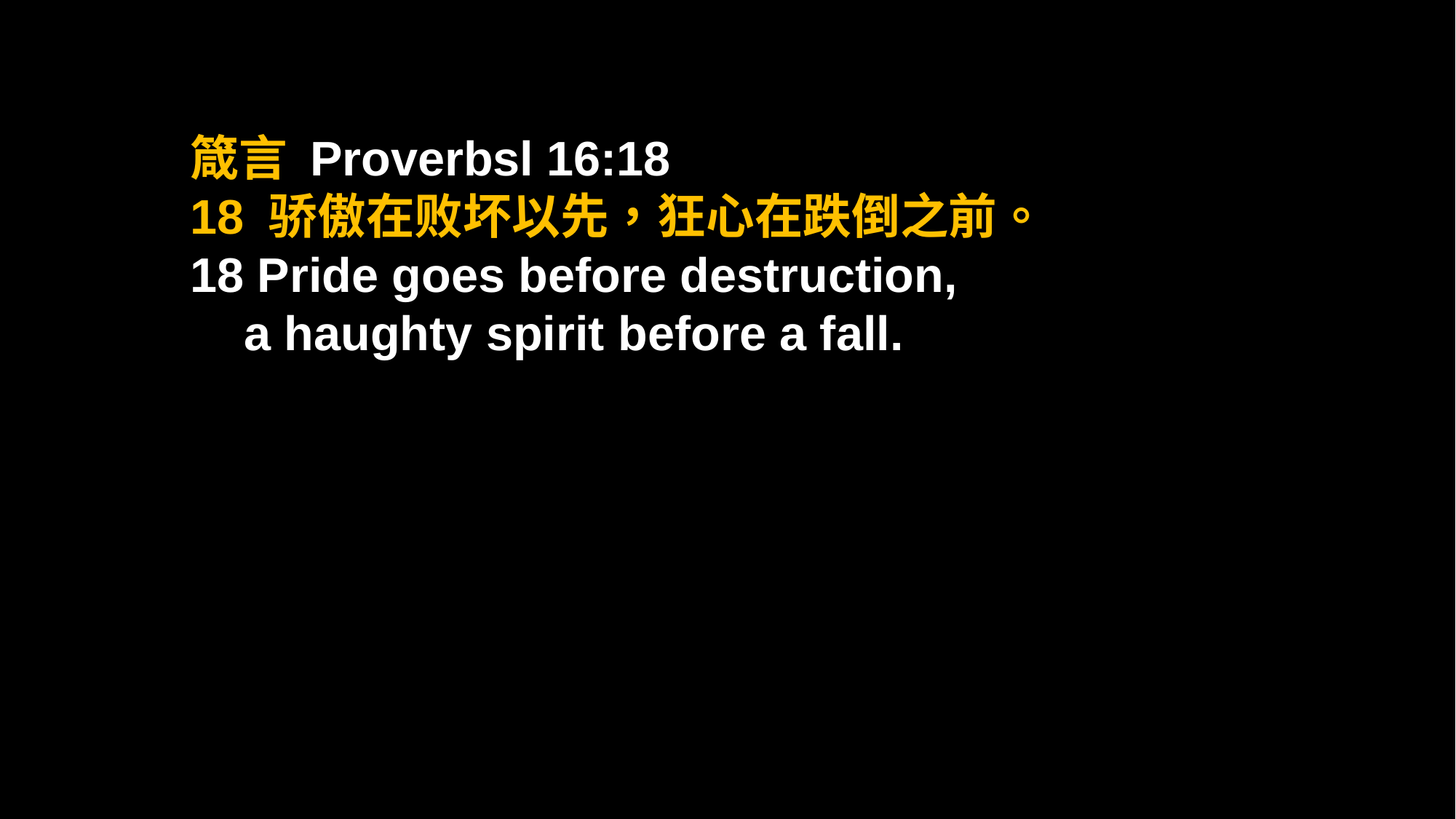

箴言 Proverbsl 16:18
18 骄傲在败坏以先，狂心在跌倒之前。
18 Pride goes before destruction,
    a haughty spirit before a fall.